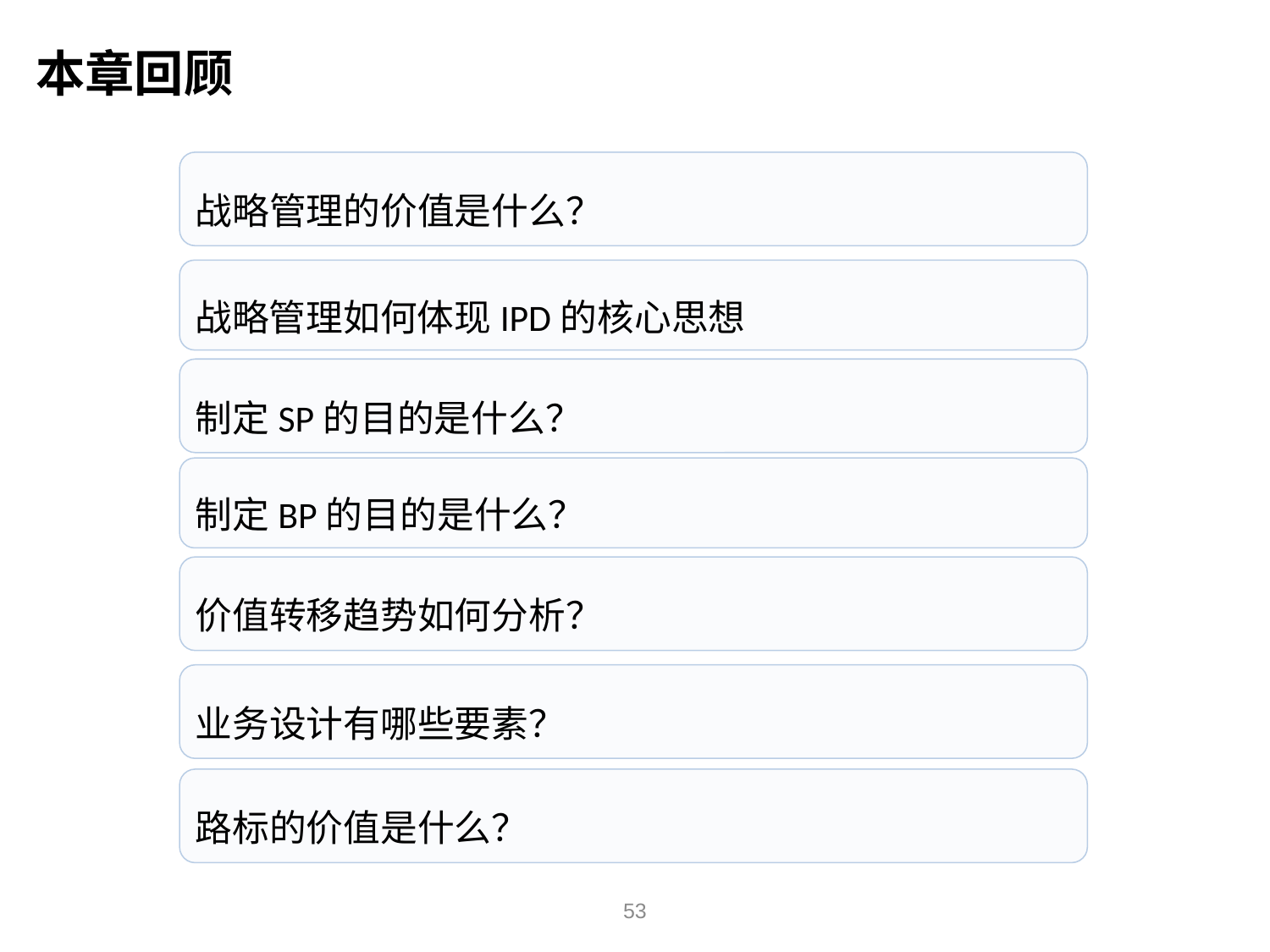

本章回顾
战略管理的价值是什么？
战略管理如何体现IPD的核心思想
制定SP的目的是什么？
制定BP的目的是什么？
价值转移趋势如何分析？
业务设计有哪些要素？
路标的价值是什么？
53